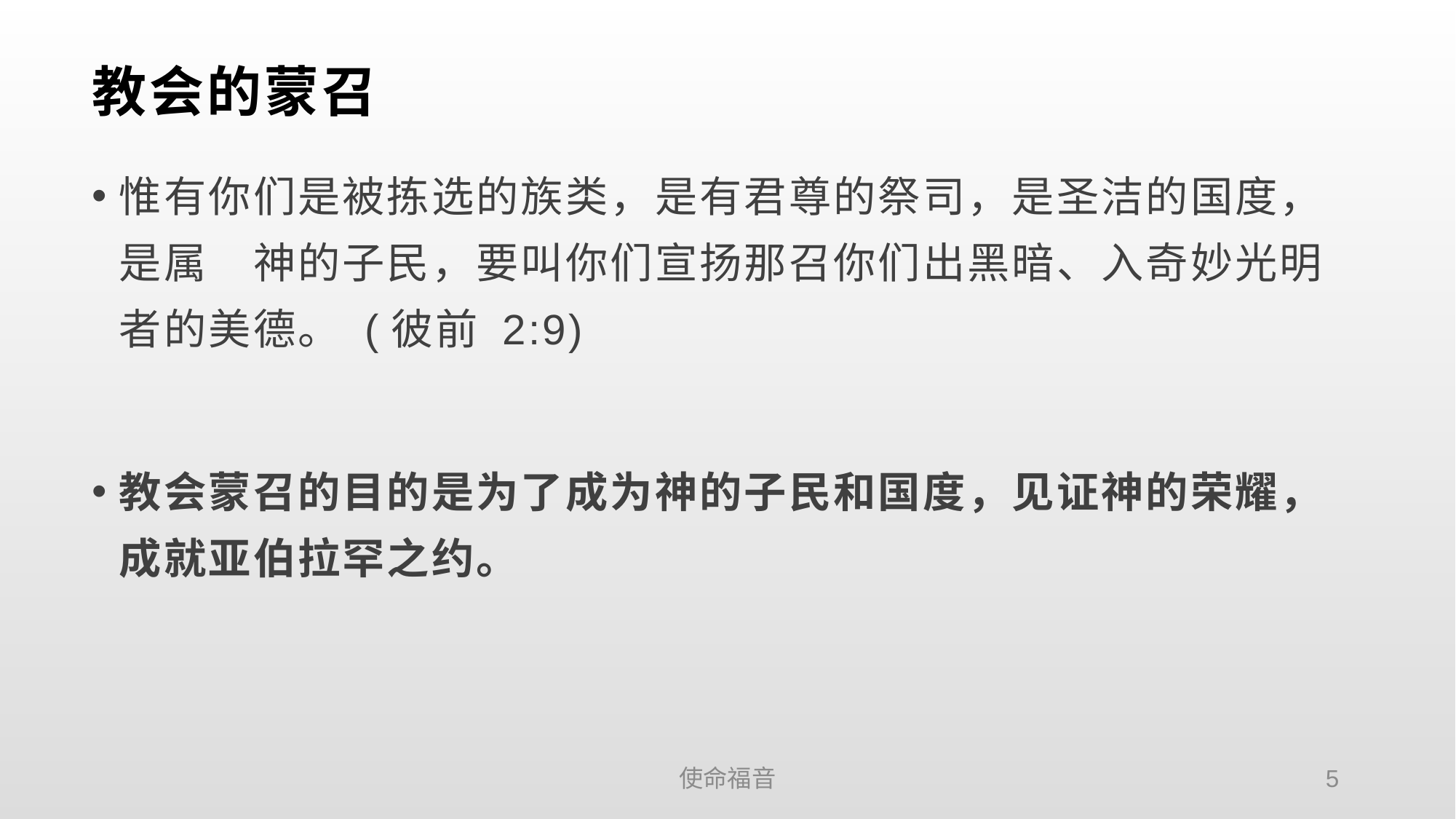

# 教会的蒙召
惟有你们是被拣选的族类，是有君尊的祭司，是圣洁的国度，是属　神的子民，要叫你们宣扬那召你们出黑暗、入奇妙光明者的美德。 (彼前 2:9)

教会蒙召的目的是为了成为神的子民和国度，见证神的荣耀，成就亚伯拉罕之约。
使命福音
5